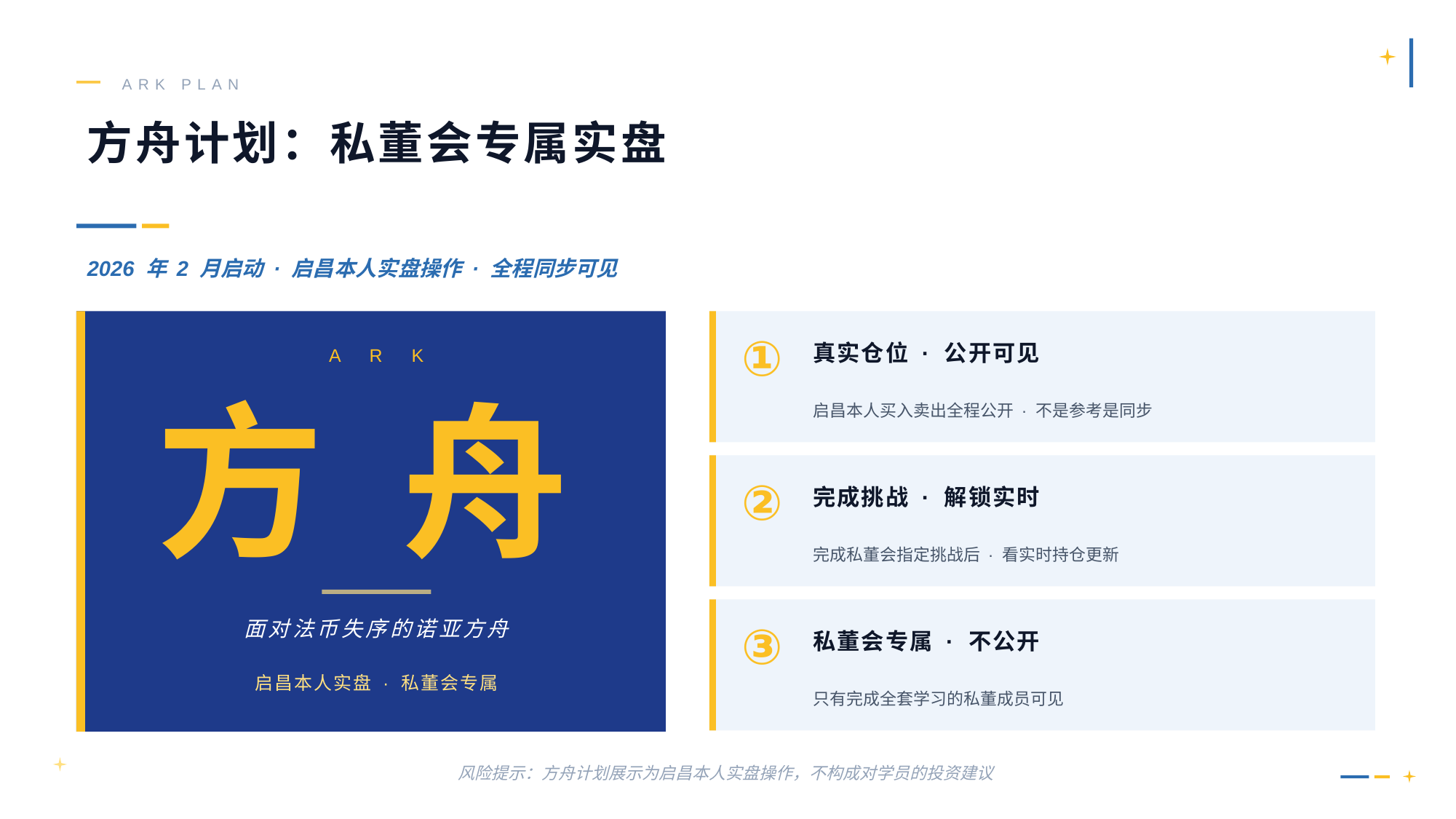

ARK PLAN

方舟计划：私董会专属实盘

2026 年 2 月启动 · 启昌本人实盘操作 · 全程同步可见

①
真实仓位 · 公开可见
A R K
启昌本人买入卖出全程公开 · 不是参考是同步
方
舟

②
完成挑战 · 解锁实时
完成私董会指定挑战后 · 看实时持仓更新

面对法币失序的诺亚方舟
③
私董会专属 · 不公开
启昌本人实盘 · 私董会专属
只有完成全套学习的私董成员可见
风险提示：方舟计划展示为启昌本人实盘操作，不构成对学员的投资建议